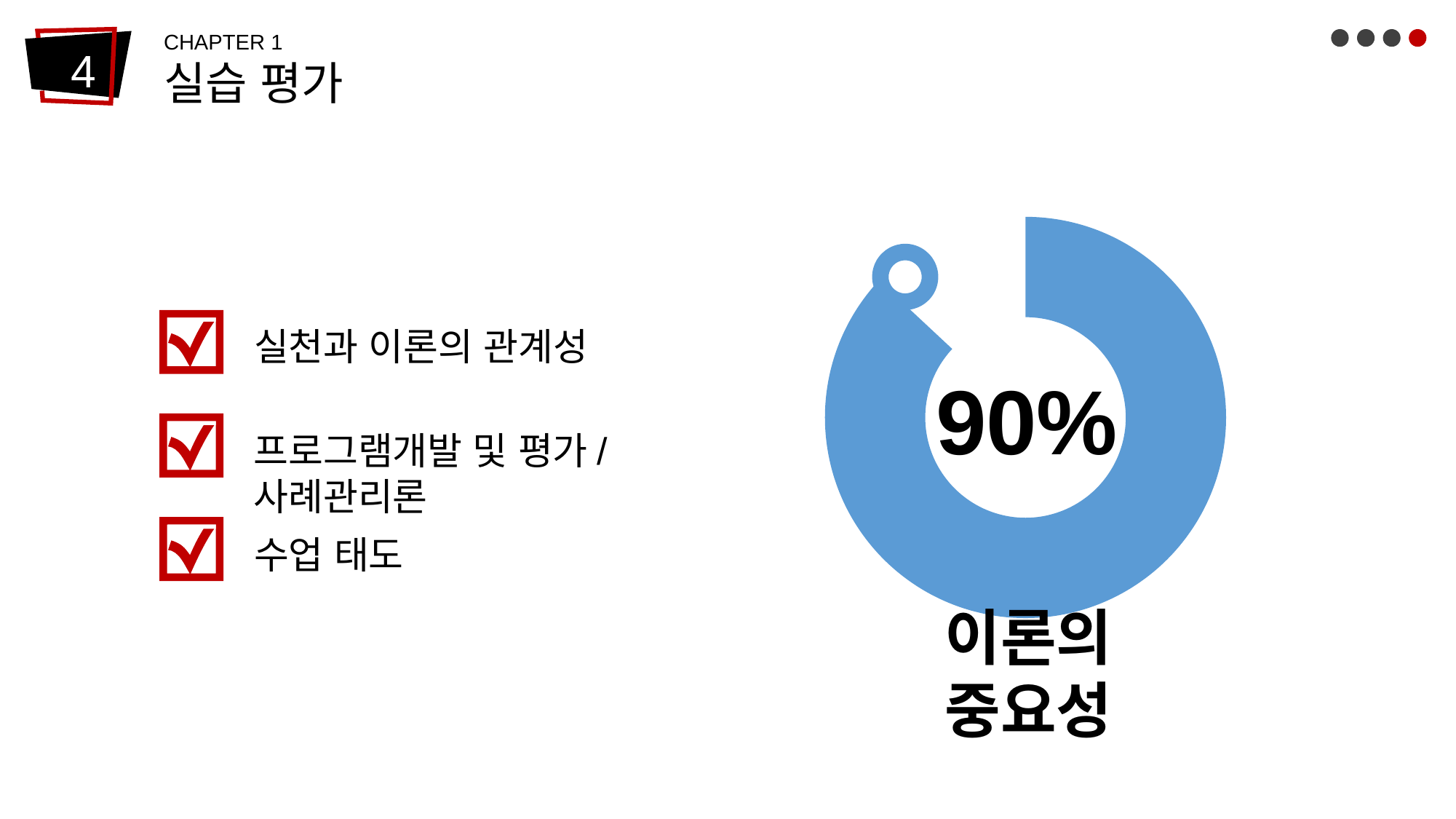

CHAPTER 1
실습 평가

4

1

### Chart

| Category | Sales |
|---|---|
| 1st Qtr | 300.0 |
| 2nd Qtr | 45.0 |
90%
이론의 중요성

실천과 이론의 관계성

프로그램개발 및 평가/사례관리론

수업 태도